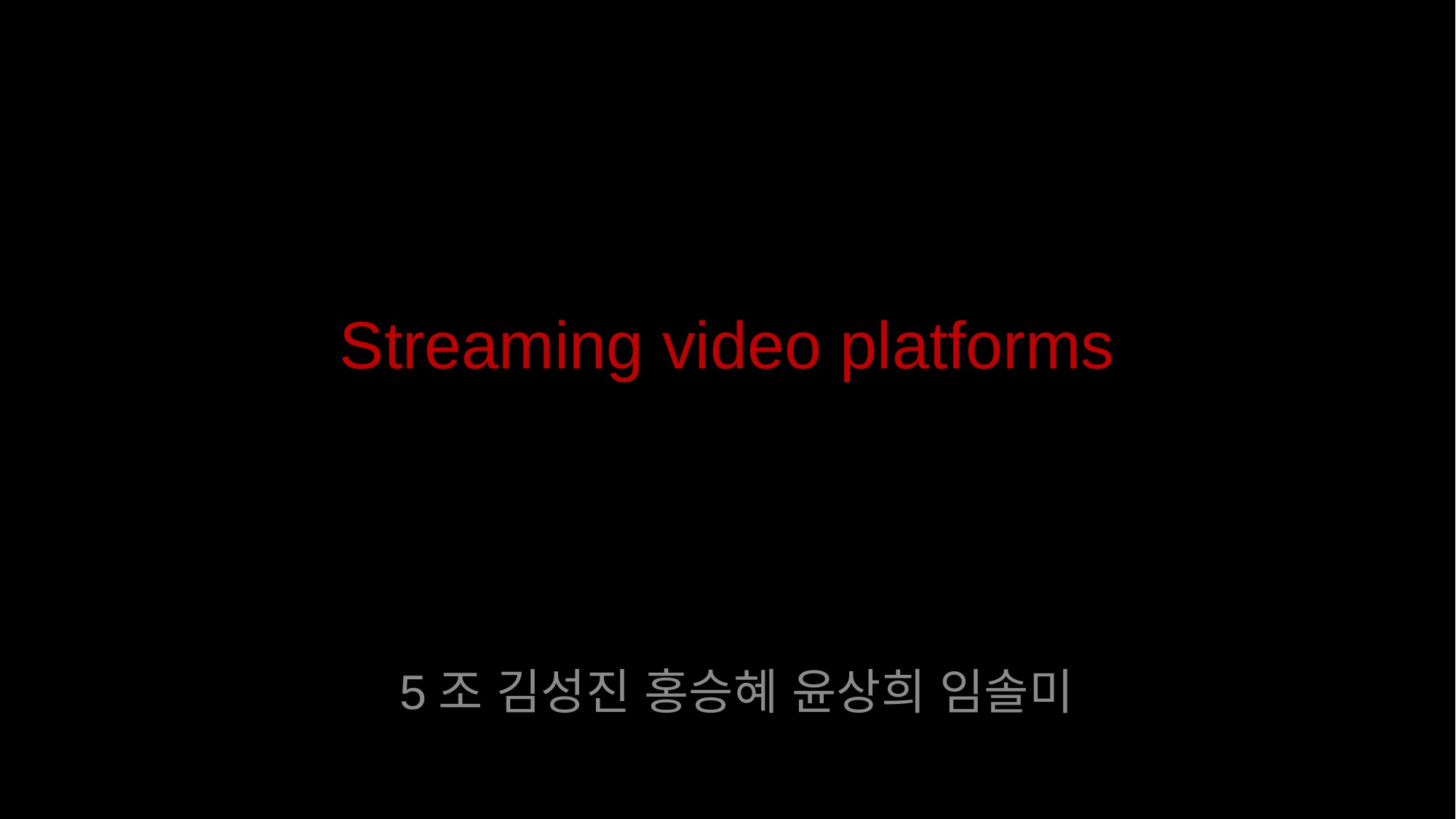

# Streaming video platforms
5조 김성진 홍승혜 윤상희 임솔미